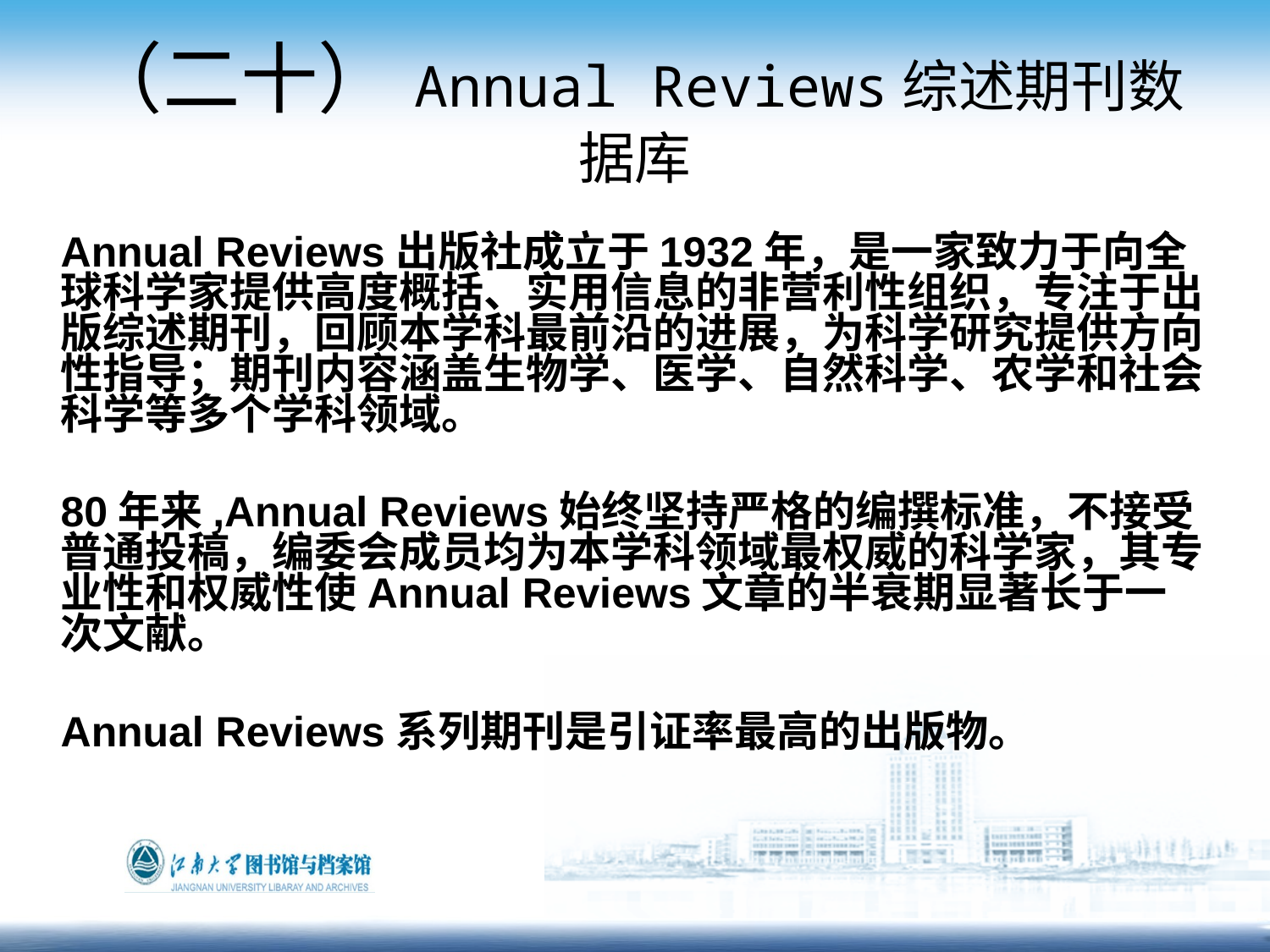

# （二十）Annual Reviews综述期刊数据库
Annual Reviews出版社成立于1932年，是一家致力于向全球科学家提供高度概括、实用信息的非营利性组织，专注于出版综述期刊，回顾本学科最前沿的进展，为科学研究提供方向性指导；期刊内容涵盖生物学、医学、自然科学、农学和社会科学等多个学科领域。

80年来,Annual Reviews始终坚持严格的编撰标准，不接受普通投稿，编委会成员均为本学科领域最权威的科学家，其专业性和权威性使Annual Reviews文章的半衰期显著长于一次文献。

Annual Reviews系列期刊是引证率最高的出版物。